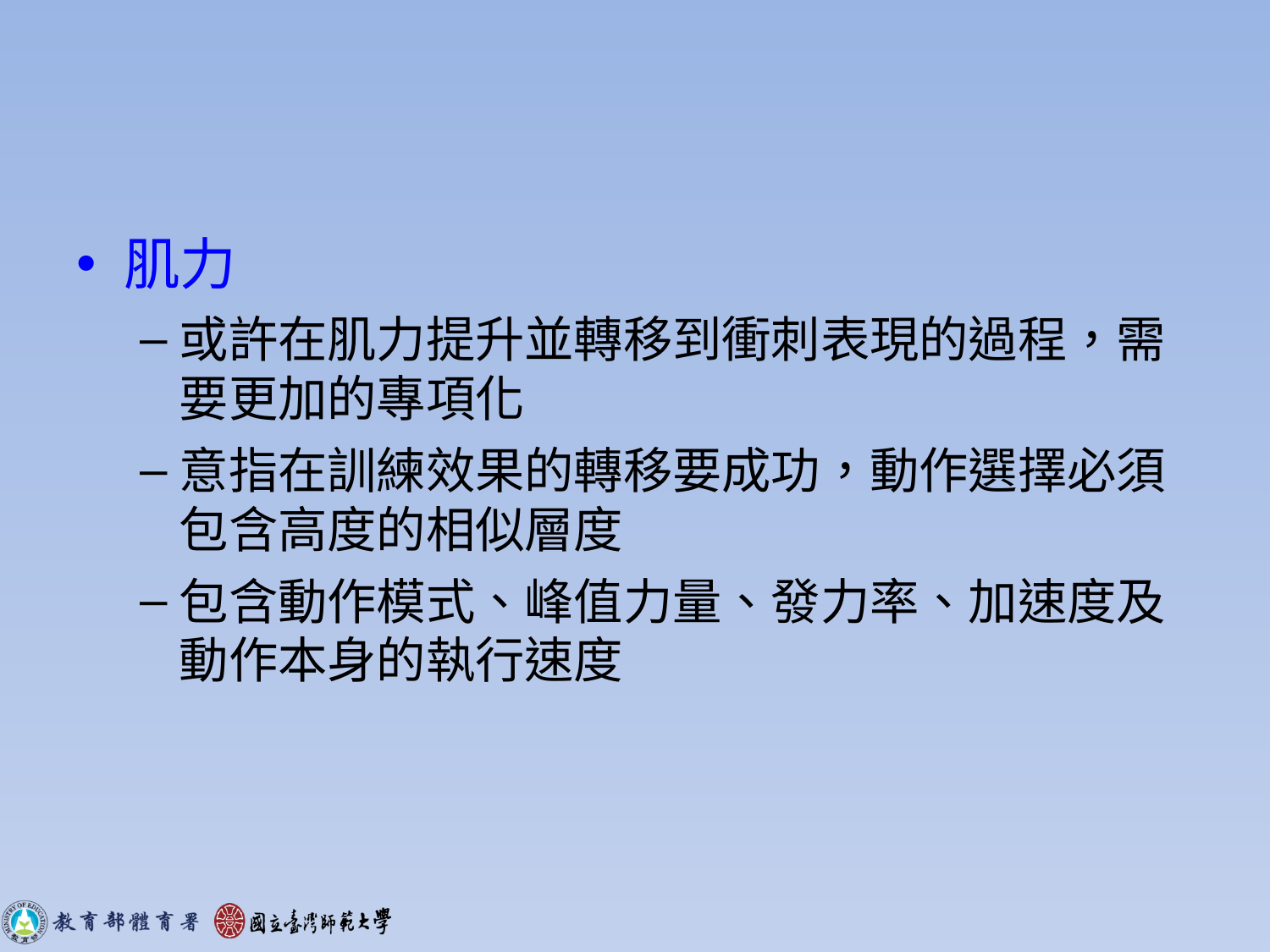

#
肌力
或許在肌力提升並轉移到衝刺表現的過程，需要更加的專項化
意指在訓練效果的轉移要成功，動作選擇必須包含高度的相似層度
包含動作模式、峰值力量、發力率、加速度及動作本身的執行速度